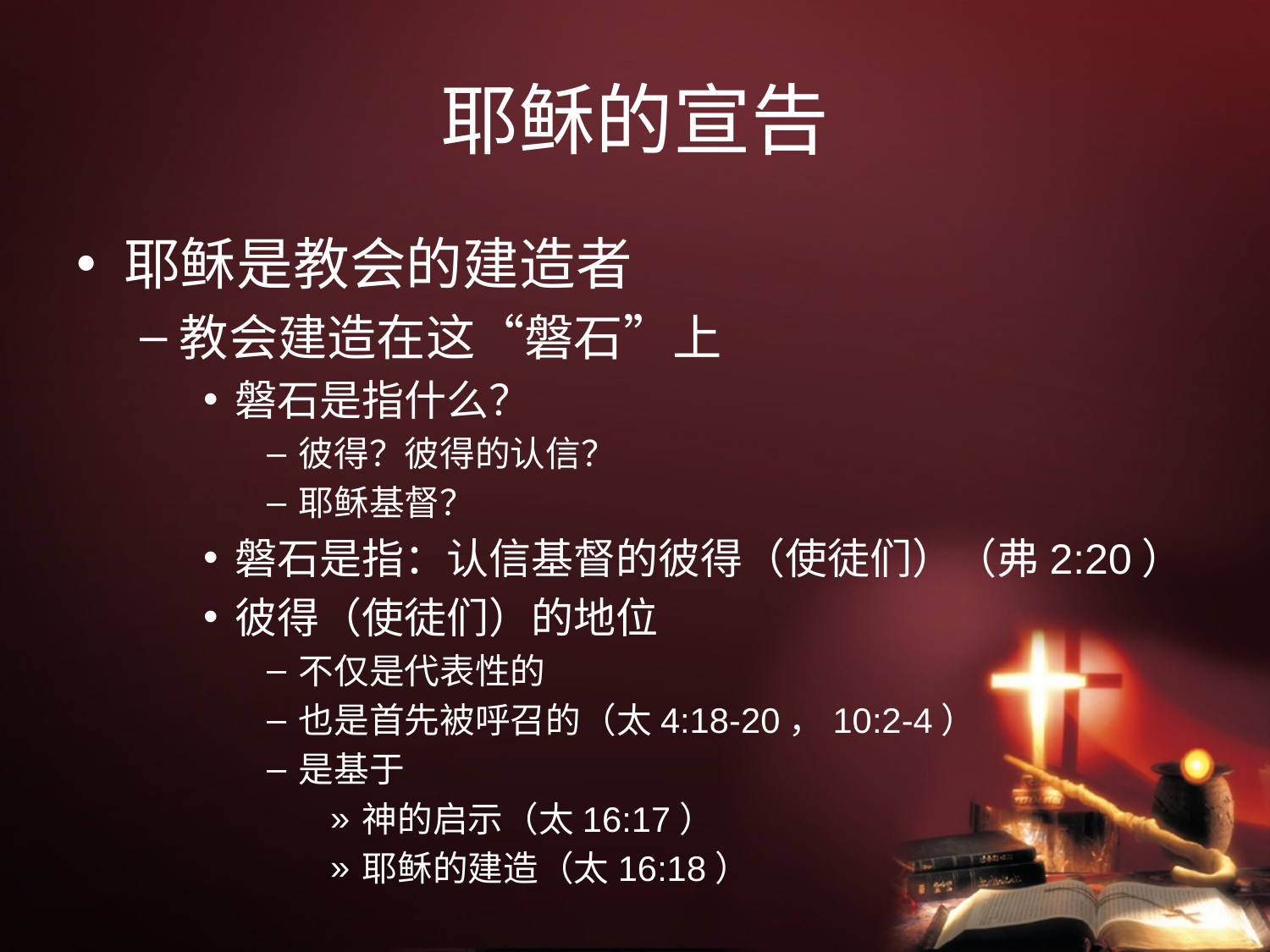

# 耶稣的宣告
耶稣是教会的建造者
教会建造在这“磐石”上
磐石是指什么？
彼得？彼得的认信？
耶稣基督？
磐石是指：认信基督的彼得（使徒们）（弗2:20）
彼得（使徒们）的地位
不仅是代表性的
也是首先被呼召的（太4:18-20，10:2-4）
是基于
神的启示（太16:17）
耶稣的建造（太16:18）